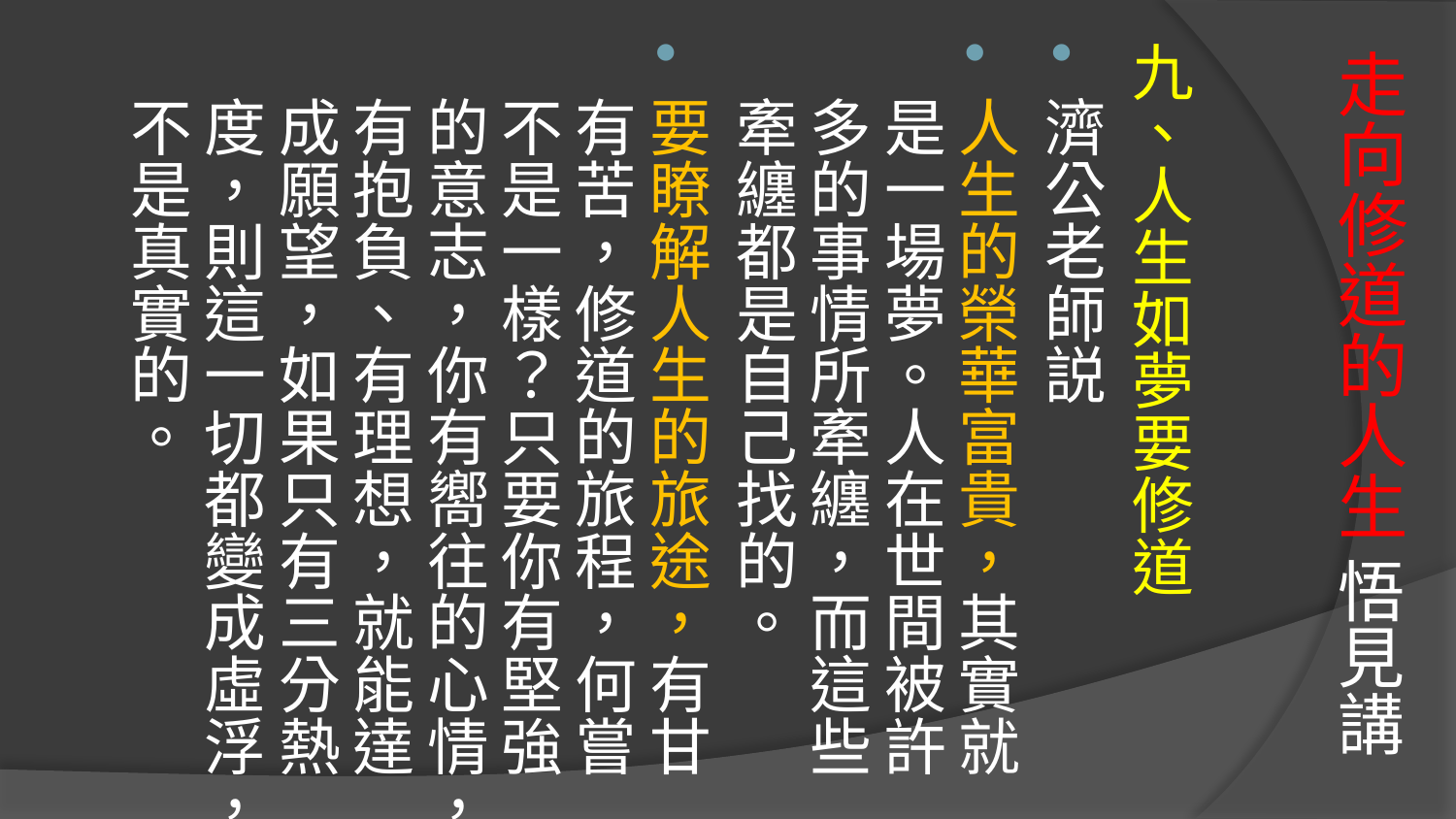

# 走向修道的人生 悟見講
九、人生如夢要修道
濟公老師説
人生的榮華富貴，其實就是一場夢。人在世間被許多的事情所牽纏，而這些牽纏都是自己找的。
要瞭解人生的旅途，有甘有苦，修道的旅程，何嘗不是一樣？只要你有堅強的意志，你有嚮往的心情，有抱負、有理想，就能達成願望，如果只有三分熱度，則這一切都變成虛浮，不是真實的。